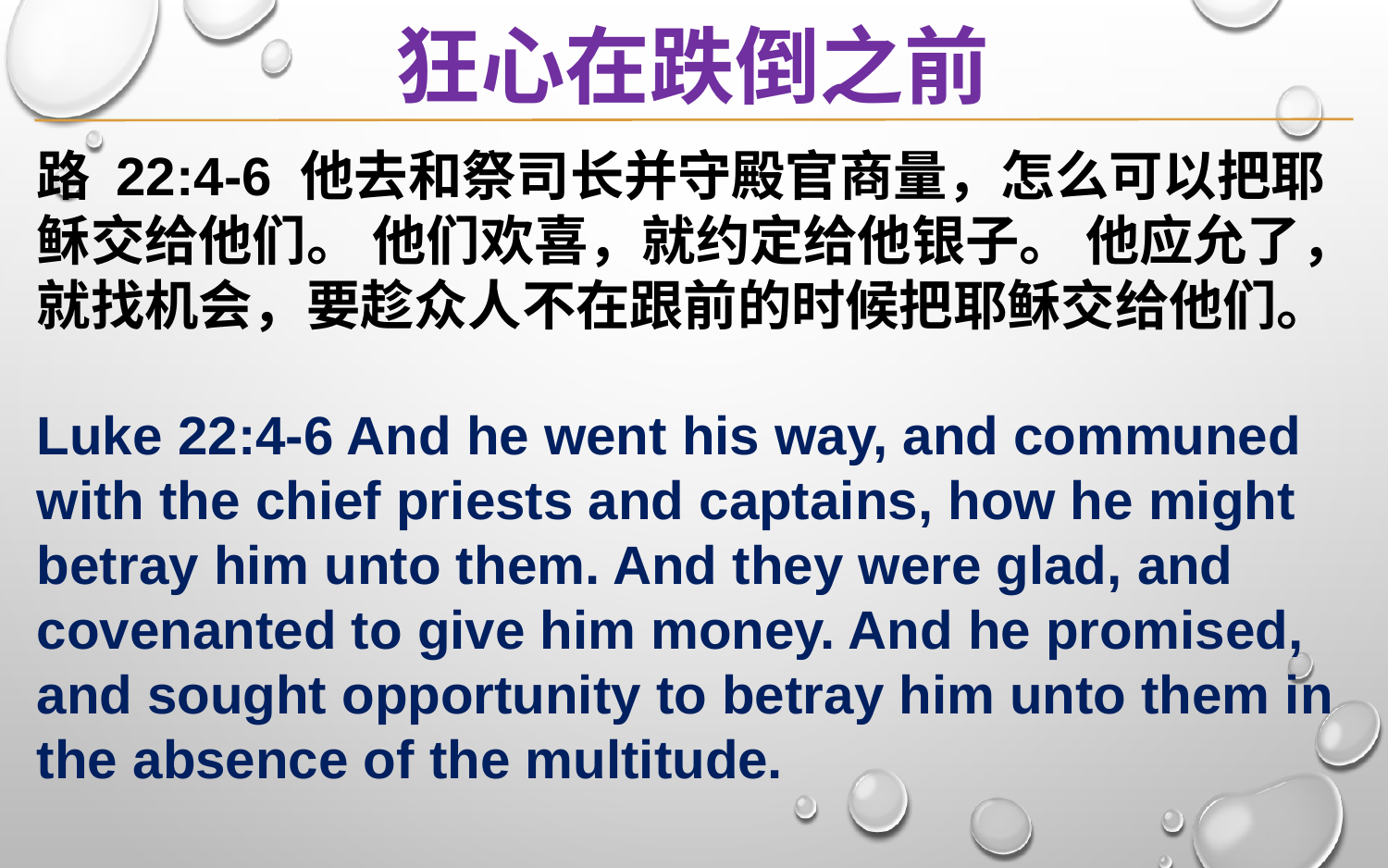

狂心在跌倒之前
路 22:4-6 他去和祭司长并守殿官商量，怎么可以把耶稣交给他们。 他们欢喜，就约定给他银子。 他应允了，就找机会，要趁众人不在跟前的时候把耶稣交给他们。
Luke 22:4-6 And he went his way, and communed with the chief priests and captains, how he might betray him unto them. And they were glad, and covenanted to give him money. And he promised, and sought opportunity to betray him unto them in the absence of the multitude.